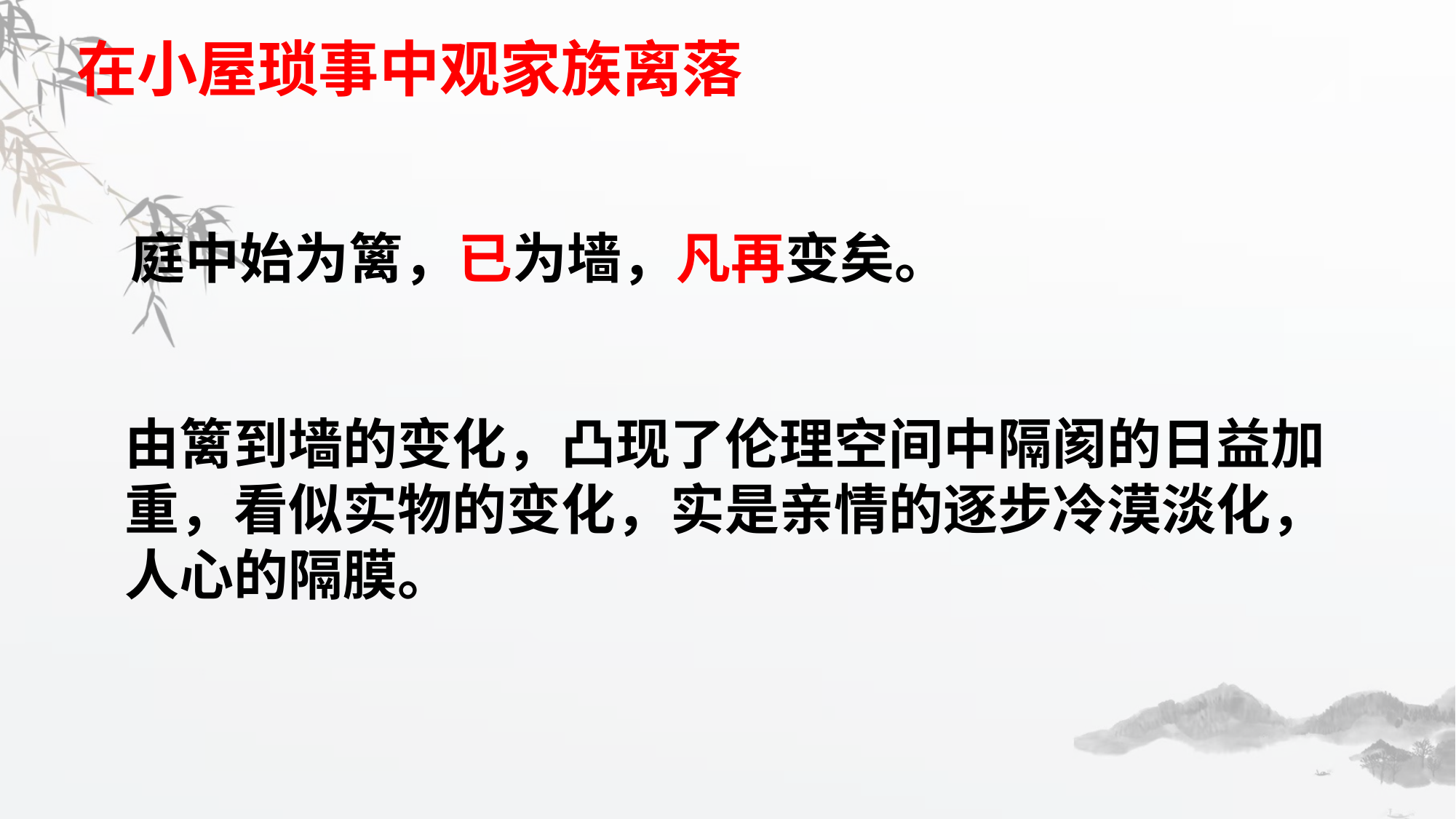

在小屋琐事中观家族离落
庭中始为篱，已为墙，凡再变矣。
由篱到墙的变化，凸现了伦理空间中隔阂的日益加重，看似实物的变化，实是亲情的逐步冷漠淡化，人心的隔膜。